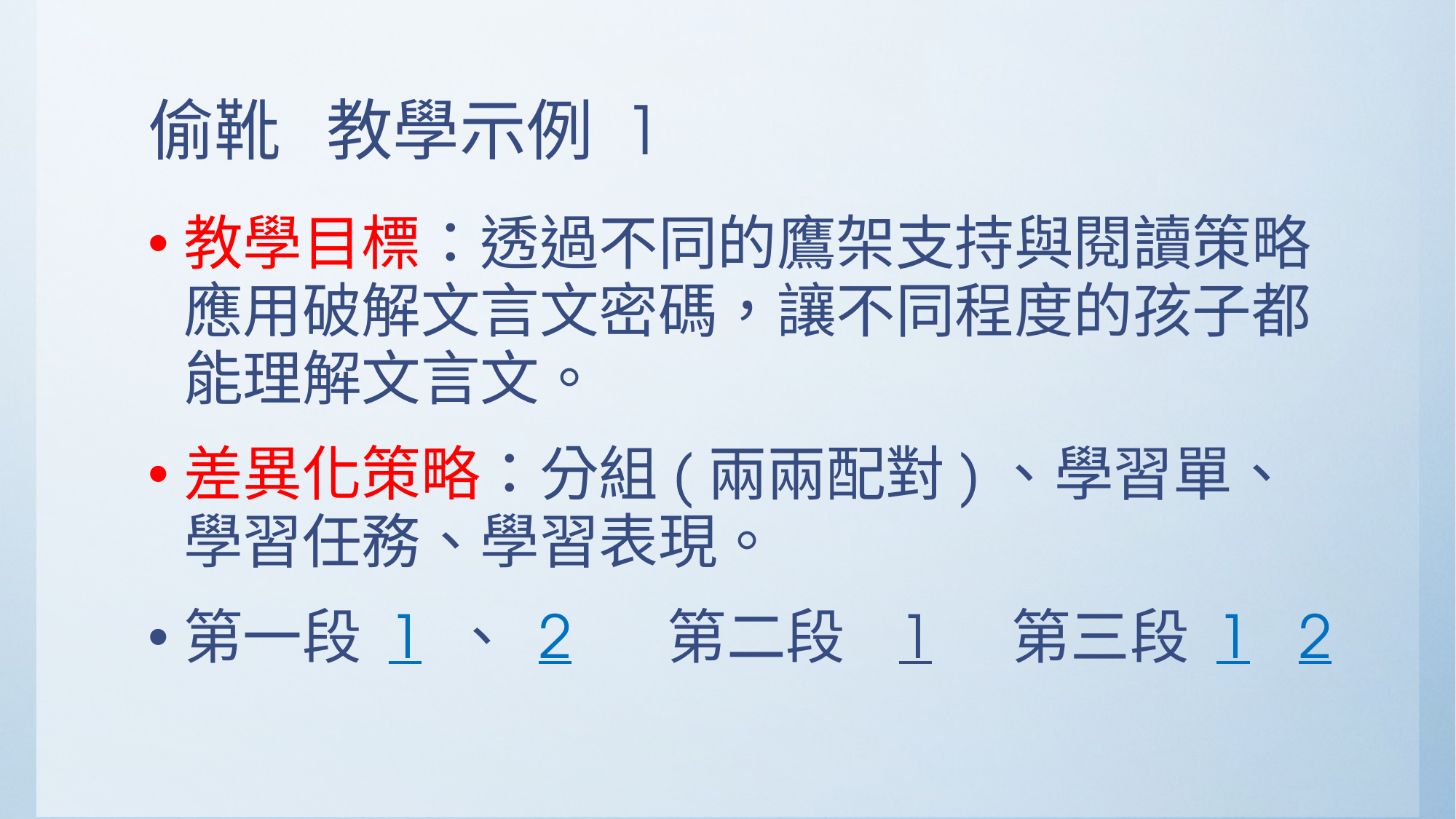

# 偷靴   教學示例 1
教學目標：透過不同的鷹架支持與閱讀策略應用破解文言文密碼，讓不同程度的孩子都能理解文言文。
差異化策略：分組(兩兩配對)、學習單、學習任務、學習表現。
第一段 1 、 2     第二段   1    第三段 1   2